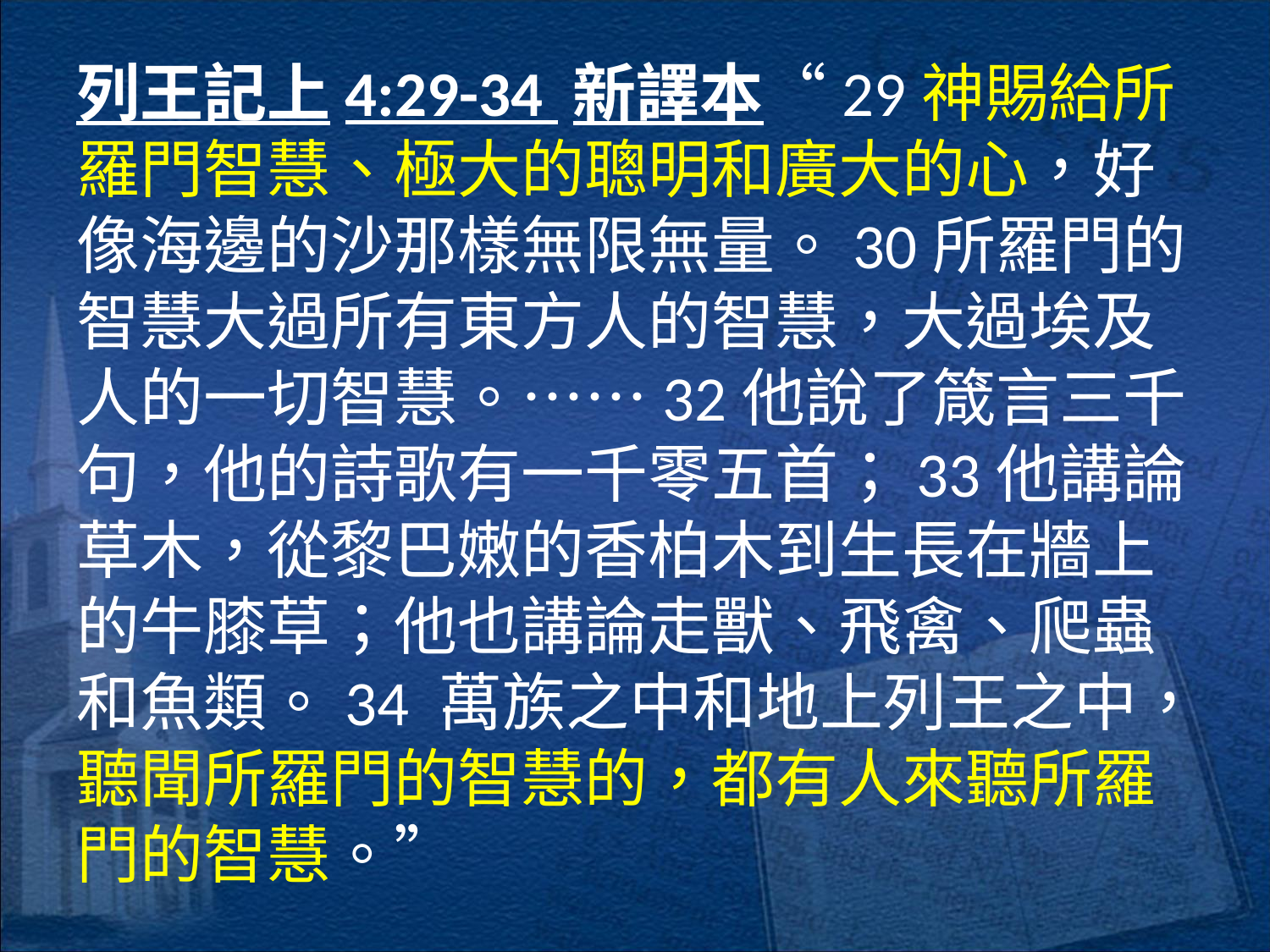

列王記上4:29-34 新譯本“29神賜給所羅門智慧、極大的聰明和廣大的心，好像海邊的沙那樣無限無量。30所羅門的智慧大過所有東方人的智慧，大過埃及人的一切智慧。……32他說了箴言三千句，他的詩歌有一千零五首；33他講論草木，從黎巴嫩的香柏木到生長在牆上的牛膝草；他也講論走獸、飛禽、爬蟲和魚類。34 萬族之中和地上列王之中，聽聞所羅門的智慧的，都有人來聽所羅門的智慧。”